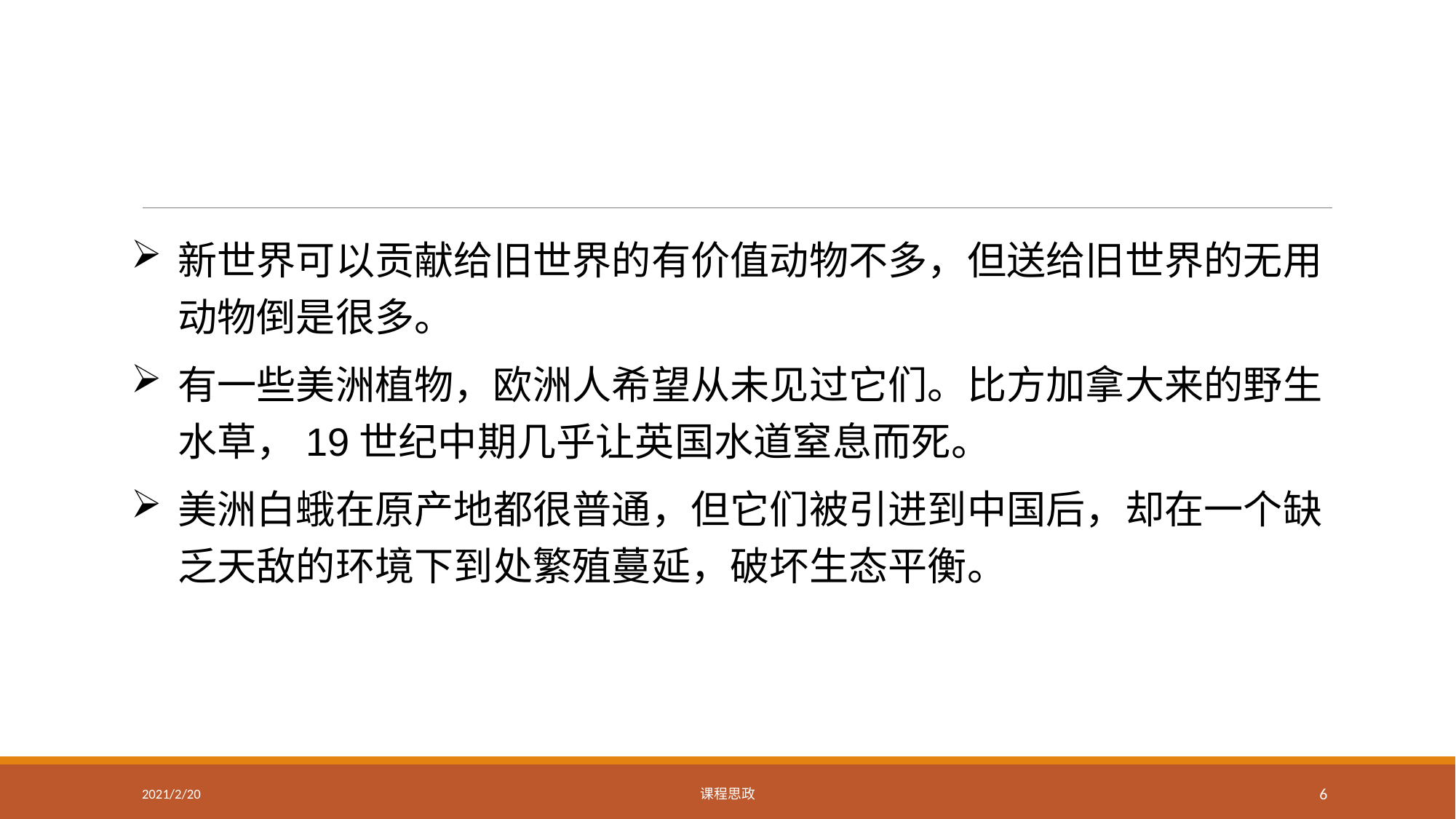

新世界可以贡献给旧世界的有价值动物不多，但送给旧世界的无用动物倒是很多。
有一些美洲植物，欧洲人希望从未见过它们。比方加拿大来的野生水草，19世纪中期几乎让英国水道窒息而死。
美洲白蛾在原产地都很普通，但它们被引进到中国后，却在一个缺乏天敌的环境下到处繁殖蔓延，破坏生态平衡。

2021/2/20
课程思政
6